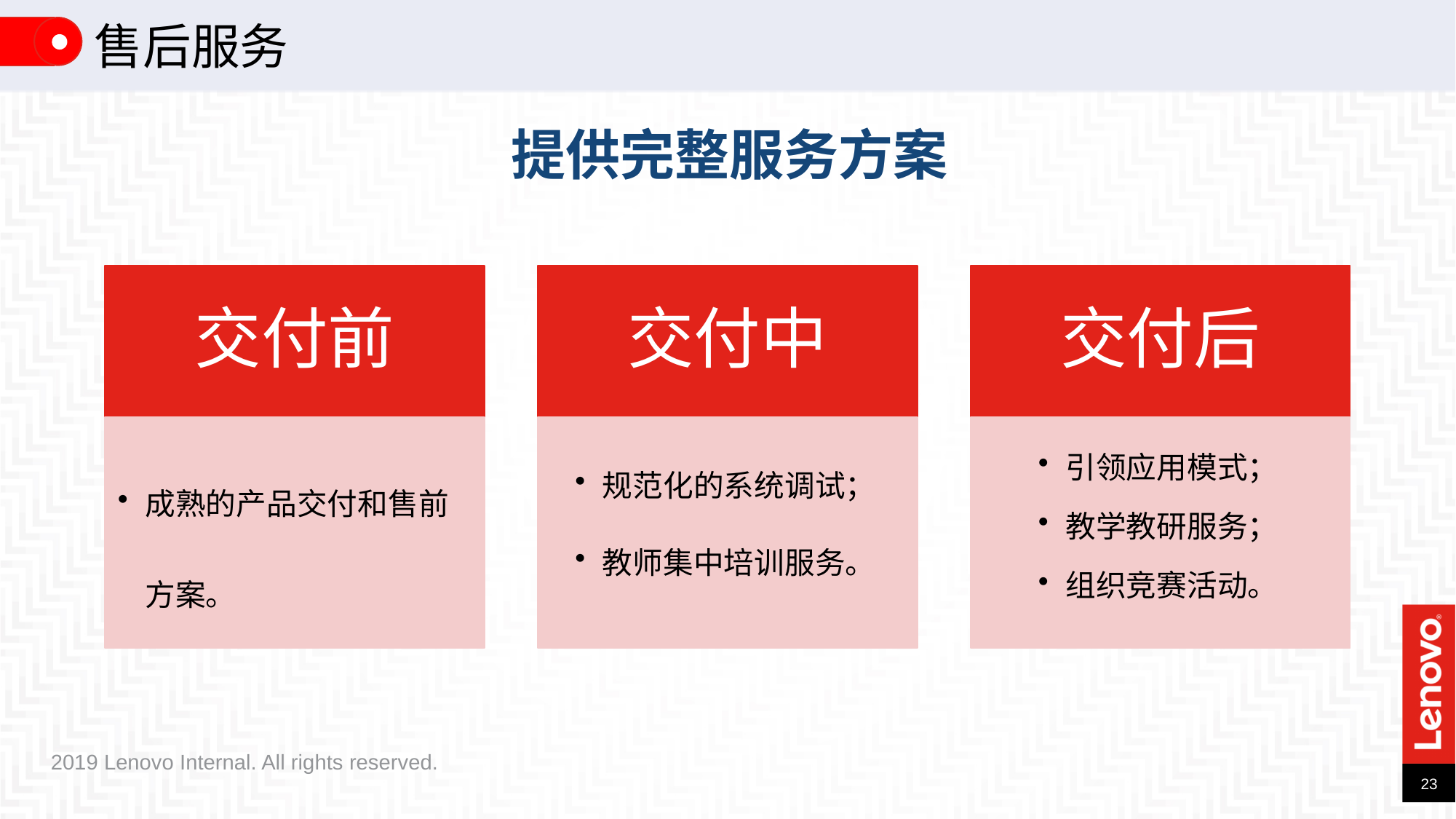

售后服务
提供完整服务方案
交付前
交付中
交付后
成熟的产品交付和售前方案。
规范化的系统调试；
教师集中培训服务。
引领应用模式；
教学教研服务；
组织竞赛活动。